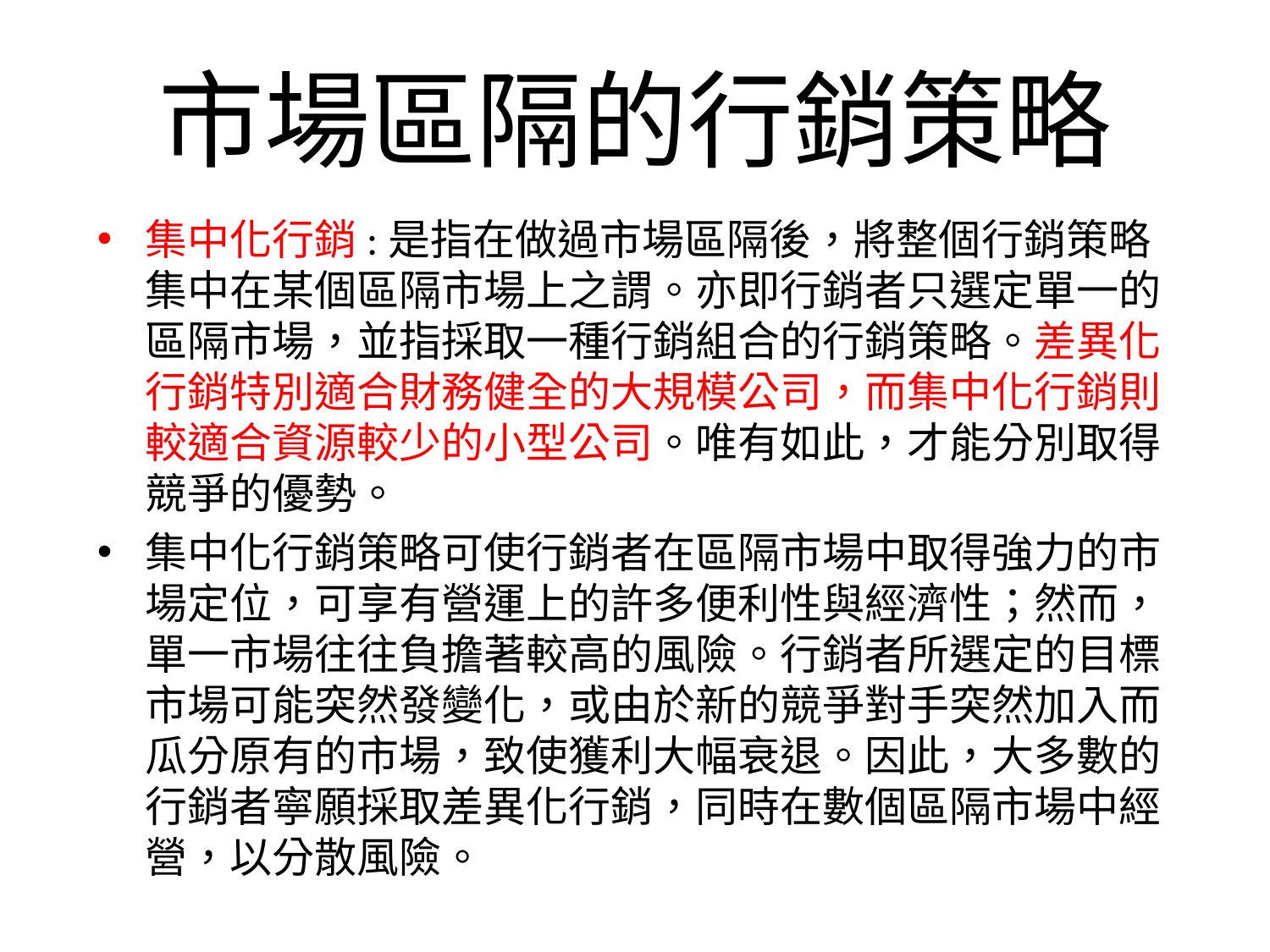

# 市場區隔的行銷策略
集中化行銷:是指在做過市場區隔後，將整個行銷策略集中在某個區隔市場上之謂。亦即行銷者只選定單一的區隔市場，並指採取一種行銷組合的行銷策略。差異化行銷特別適合財務健全的大規模公司，而集中化行銷則較適合資源較少的小型公司。唯有如此，才能分別取得競爭的優勢。
集中化行銷策略可使行銷者在區隔市場中取得強力的市場定位，可享有營運上的許多便利性與經濟性；然而，單一市場往往負擔著較高的風險。行銷者所選定的目標市場可能突然發變化，或由於新的競爭對手突然加入而瓜分原有的市場，致使獲利大幅衰退。因此，大多數的行銷者寧願採取差異化行銷，同時在數個區隔市場中經營，以分散風險。